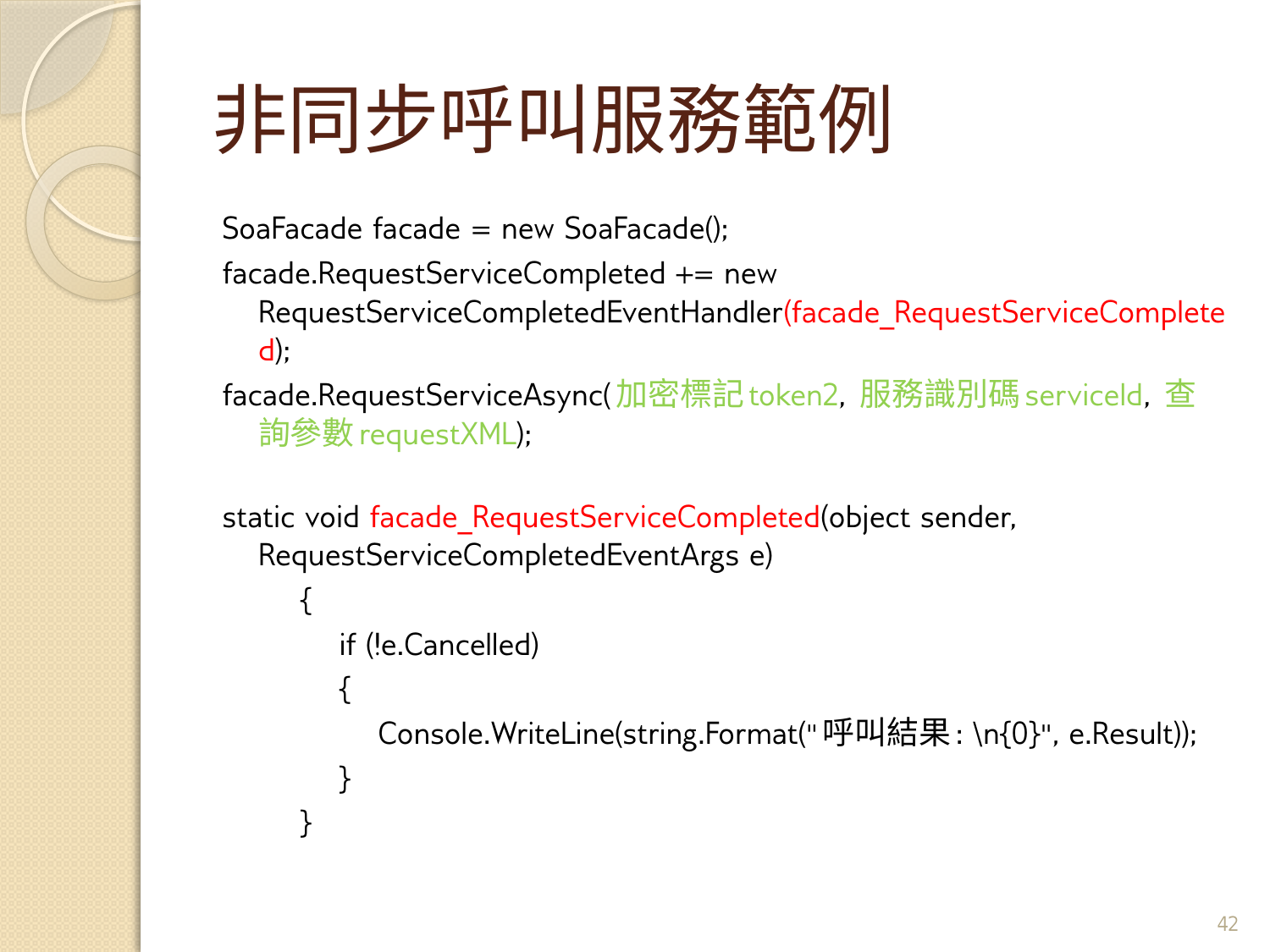

# 非同步呼叫服務範例
SoaFacade facade = new SoaFacade();
facade.RequestServiceCompleted += new RequestServiceCompletedEventHandler(facade_RequestServiceCompleted);
facade.RequestServiceAsync(加密標記token2, 服務識別碼serviceId, 查詢參數requestXML);
static void facade_RequestServiceCompleted(object sender, RequestServiceCompletedEventArgs e)
        {
            if (!e.Cancelled)
            {
                Console.WriteLine(string.Format("呼叫結果: \n{0}", e.Result));
            }
        }
42